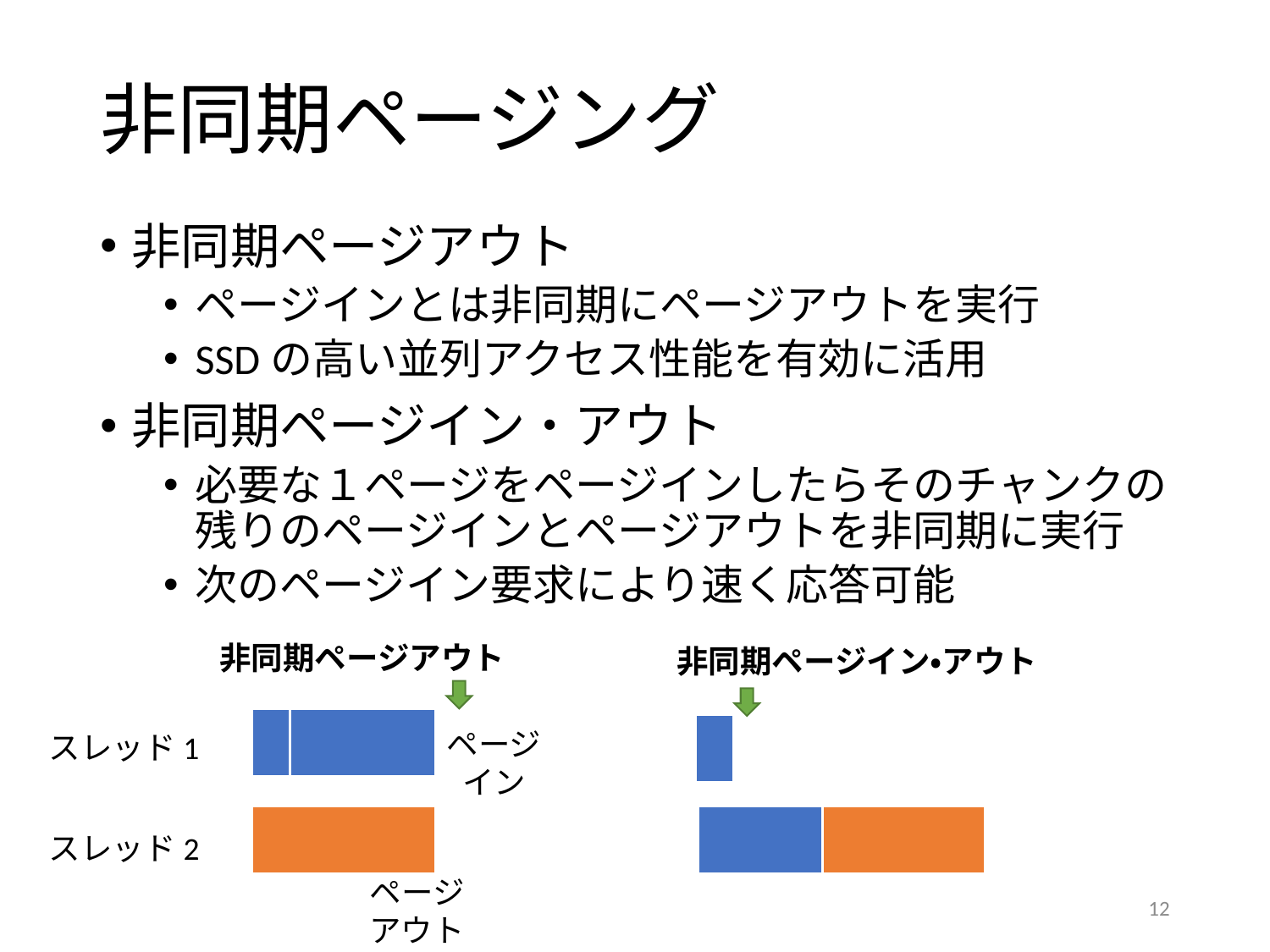

# 非同期ページング
非同期ページアウト
ページインとは非同期にページアウトを実行
SSDの高い並列アクセス性能を有効に活用
非同期ページイン・アウト
必要な１ページをページインしたらそのチャンクの残りのページインとページアウトを非同期に実行
次のページイン要求により速く応答可能
非同期ページアウト
非同期ページイン・アウト

ページ
イン
スレッド1

スレッド2
ページ
アウト
12